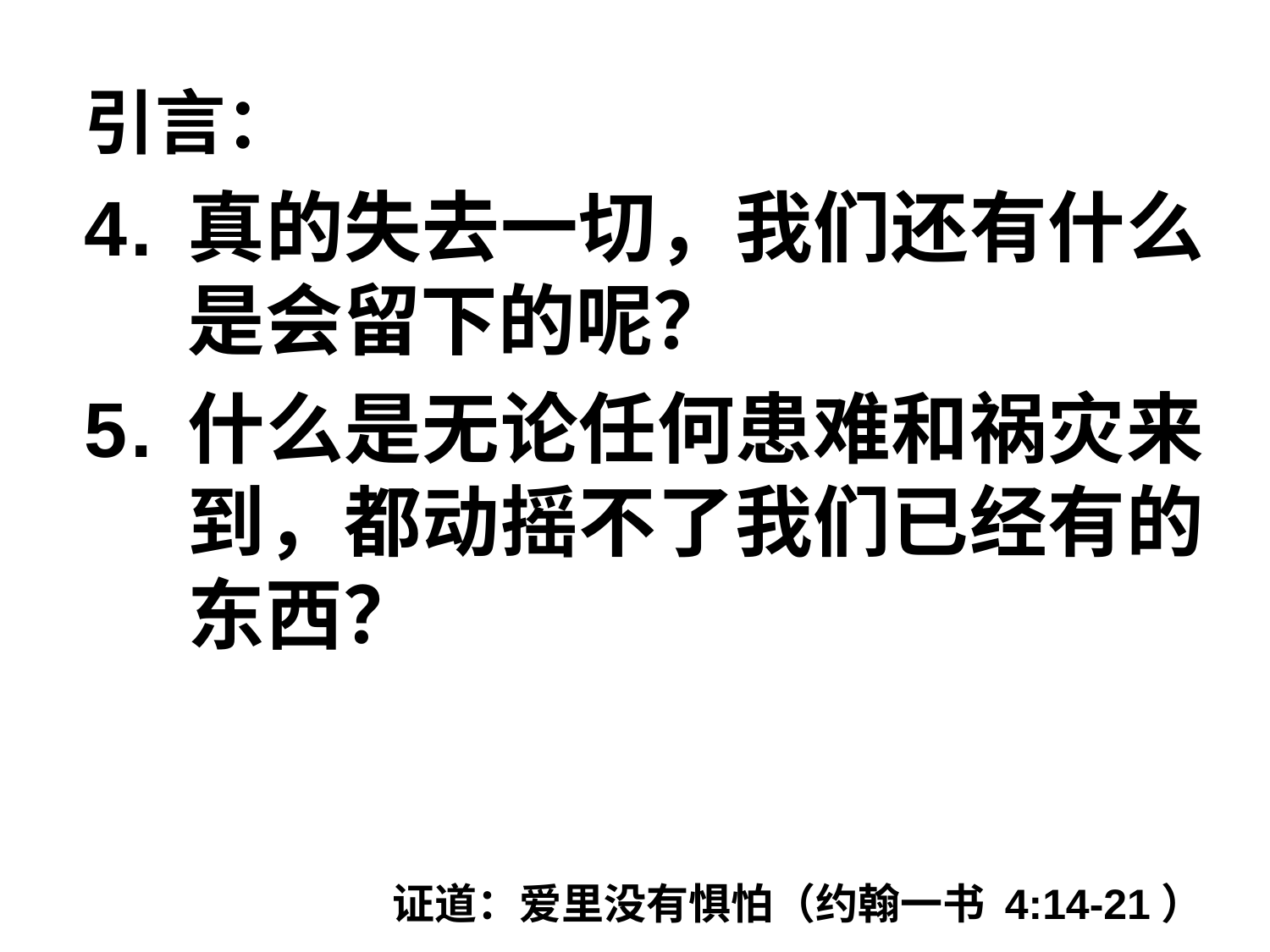

引言：
真的失去一切，我们还有什么是会留下的呢？
什么是无论任何患难和祸灾来到，都动摇不了我们已经有的东西？
# 证道：爱里没有惧怕（约翰一书 4:14-21）